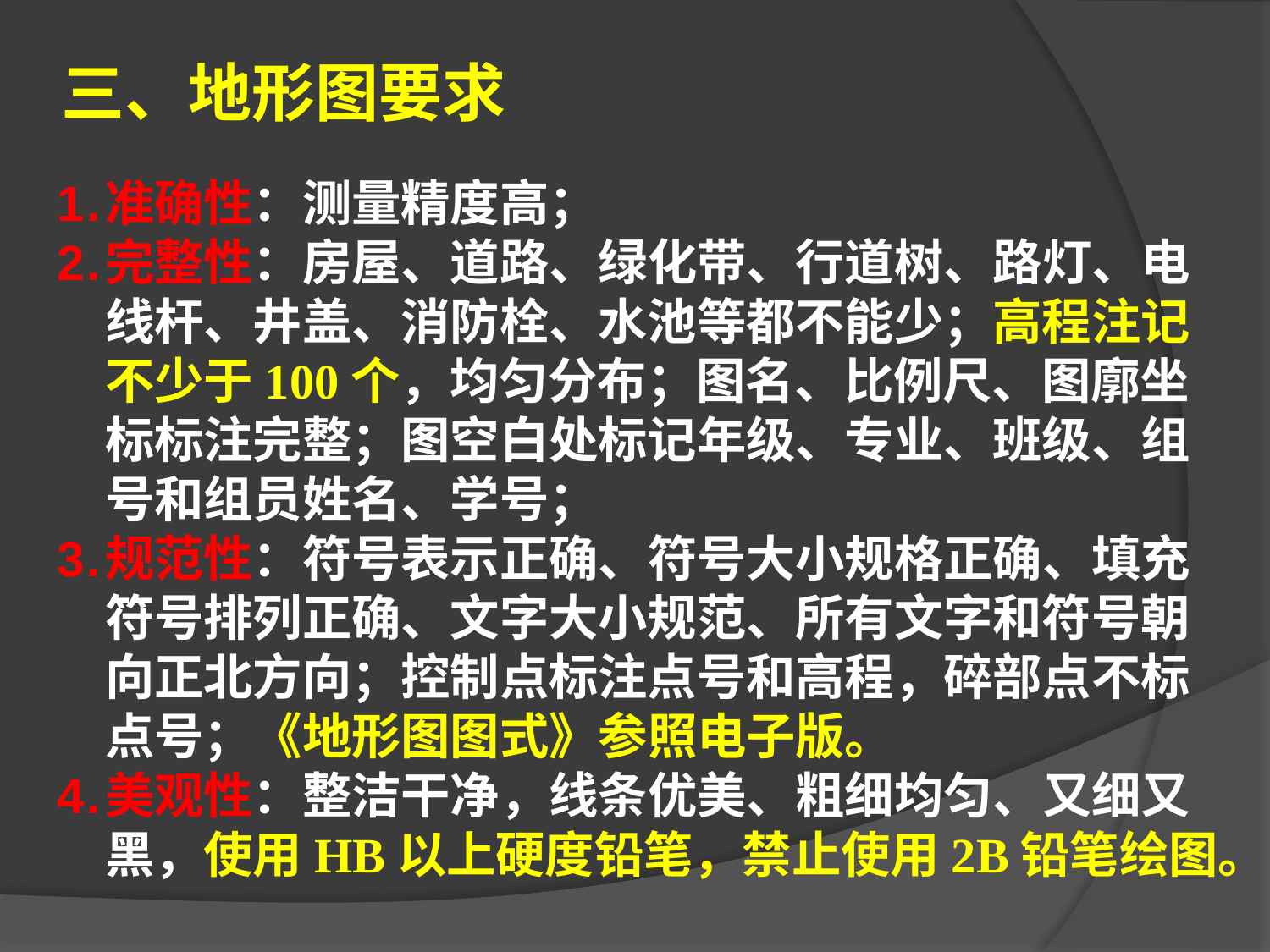

三、地形图要求
准确性：测量精度高；
完整性：房屋、道路、绿化带、行道树、路灯、电线杆、井盖、消防栓、水池等都不能少；高程注记不少于100个，均匀分布；图名、比例尺、图廓坐标标注完整；图空白处标记年级、专业、班级、组号和组员姓名、学号；
规范性：符号表示正确、符号大小规格正确、填充符号排列正确、文字大小规范、所有文字和符号朝向正北方向；控制点标注点号和高程，碎部点不标点号；《地形图图式》参照电子版。
美观性：整洁干净，线条优美、粗细均匀、又细又黑，使用HB以上硬度铅笔，禁止使用2B铅笔绘图。